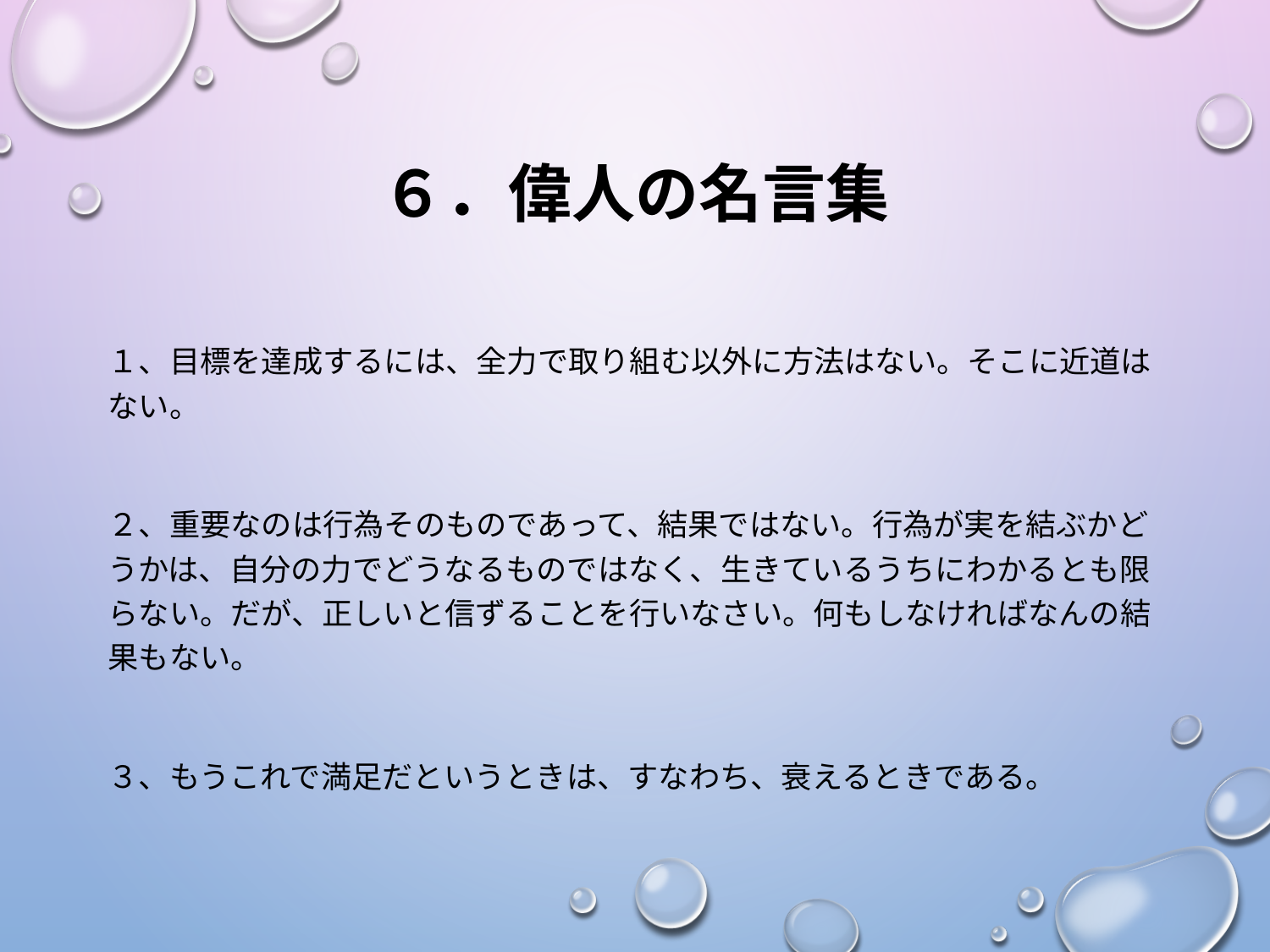

# ６．偉人の名言集
１、目標を達成するには、全力で取り組む以外に方法はない。そこに近道はない。

２、重要なのは行為そのものであって、結果ではない。行為が実を結ぶかどうかは、自分の力でどうなるものではなく、生きているうちにわかるとも限らない。だが、正しいと信ずることを行いなさい。何もしなければなんの結果もない。

３、もうこれで満足だというときは、すなわち、衰えるときである。